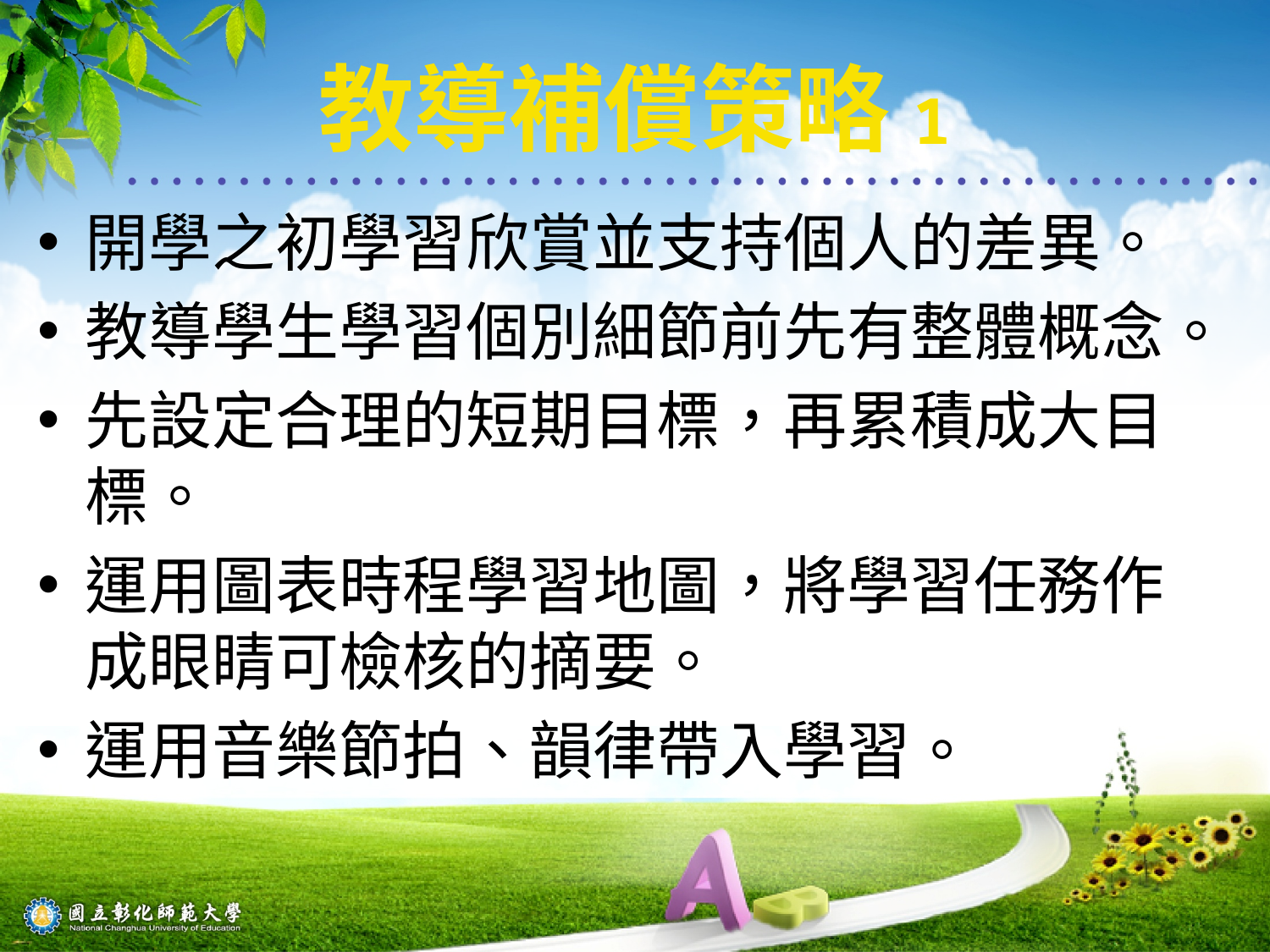

# 教導補償策略1
開學之初學習欣賞並支持個人的差異。
教導學生學習個別細節前先有整體概念。
先設定合理的短期目標，再累積成大目標。
運用圖表時程學習地圖，將學習任務作成眼睛可檢核的摘要。
運用音樂節拍、韻律帶入學習。